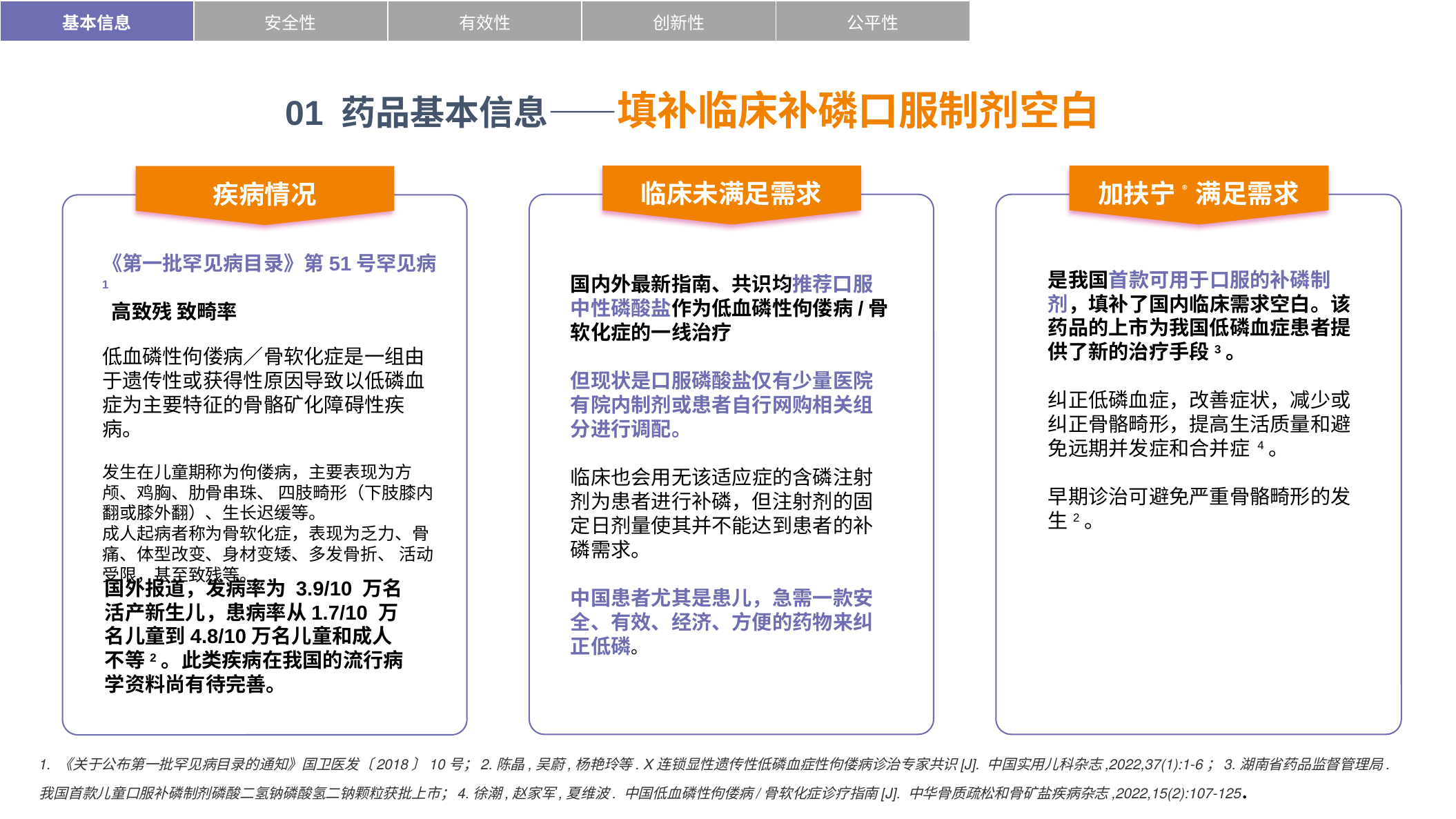

| 基本信息 | 安全性 | 有效性 | 创新性 | 公平性 |
| --- | --- | --- | --- | --- |
01 药品基本信息——填补临床补磷口服制剂空白

临床未满足需求

加扶宁®满足需求

疾病情况

《第一批罕见病目录》第51号罕见病1
 高致残 致畸率

低血磷性佝偻病／骨软化症是一组由于遗传性或获得性原因导致以低磷血症为主要特征的骨骼矿化障碍性疾病。

发生在儿童期称为佝偻病，主要表现为方颅、鸡胸、肋骨串珠、 四肢畸形（下肢膝内翻或膝外翻）、生长迟缓等。
成人起病者称为骨软化症，表现为乏力、骨痛、体型改变、身材变矮、多发骨折、 活动受限，甚至致残等。

是我国首款可用于口服的补磷制剂，填补了国内临床需求空白。该药品的上市为我国低磷血症患者提供了新的治疗手段3。

纠正低磷血症，改善症状，减少或纠正骨骼畸形，提高生活质量和避免远期并发症和合并症 4。
早期诊治可避免严重骨骼畸形的发生2。

国内外最新指南、共识均推荐口服中性磷酸盐作为低血磷性佝偻病/骨软化症的一线治疗

但现状是口服磷酸盐仅有少量医院有院内制剂或患者自行网购相关组分进行调配。

临床也会用无该适应症的含磷注射剂为患者进行补磷，但注射剂的固定日剂量使其并不能达到患者的补磷需求。

中国患者尤其是患儿，急需一款安全、有效、经济、方便的药物来纠正低磷。
国外报道，发病率为 3.9/10 万名活产新生儿，患病率从1.7/10 万名儿童到4.8/10万名儿童和成人不等2。此类疾病在我国的流行病学资料尚有待完善。
1. 《关于公布第一批罕见病目录的通知》国卫医发〔2018〕10号；2.陈晶,吴蔚,杨艳玲等. X连锁显性遗传性低磷血症性佝偻病诊治专家共识[J]. 中国实用儿科杂志,2022,37(1):1-6；3.湖南省药品监督管理局.我国首款儿童口服补磷制剂磷酸二氢钠磷酸氢二钠颗粒获批上市；4.徐潮,赵家军,夏维波. 中国低血磷性佝偻病/骨软化症诊疗指南[J]. 中华骨质疏松和骨矿盐疾病杂志,2022,15(2):107-125.